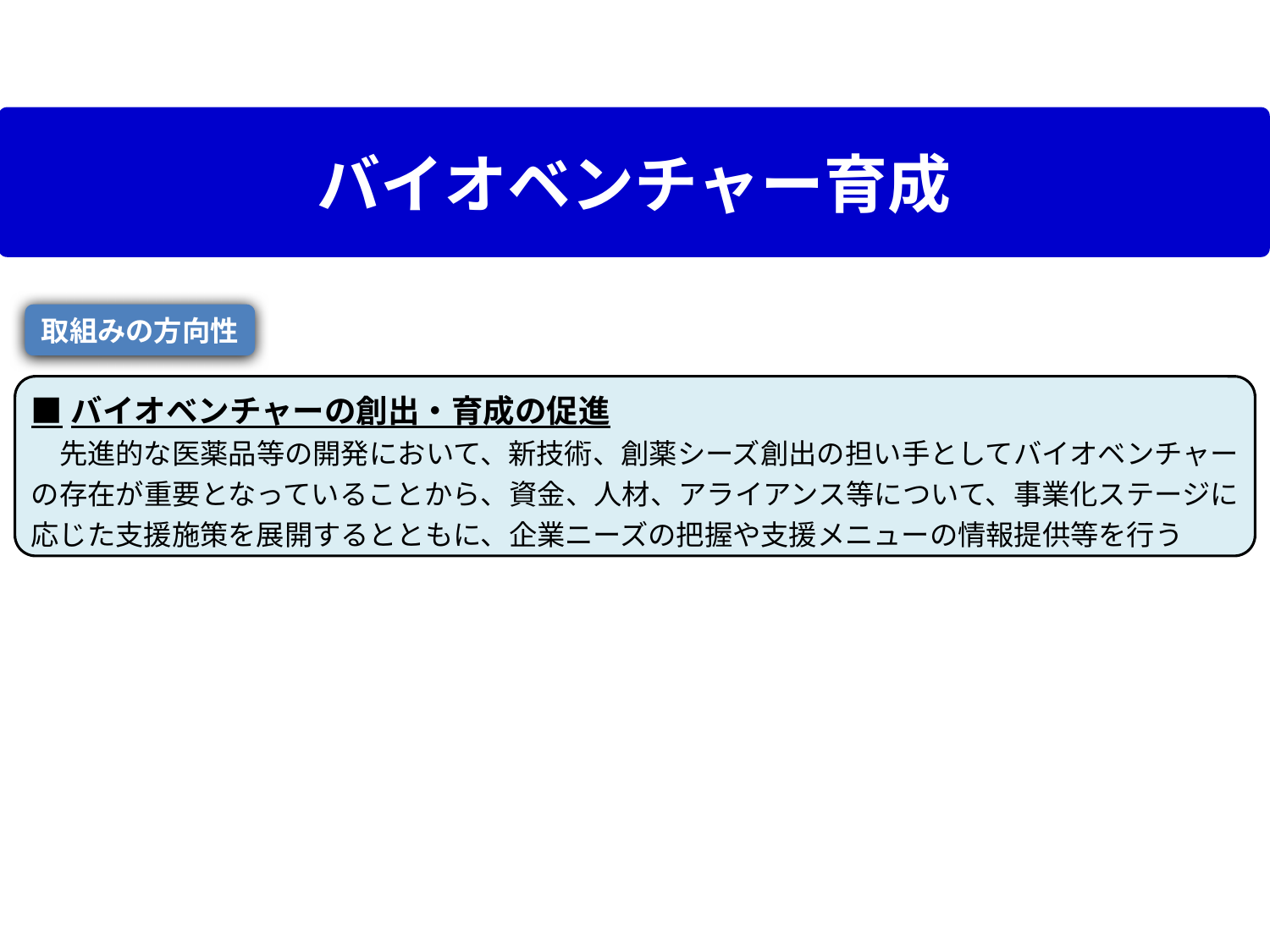

バイオベンチャー育成
取組みの方向性
■バイオベンチャーの創出・育成の促進
　先進的な医薬品等の開発において、新技術、創薬シーズ創出の担い手としてバイオベンチャーの存在が重要となっていることから、資金、人材、アライアンス等について、事業化ステージに応じた支援施策を展開するとともに、企業ニーズの把握や支援メニューの情報提供等を行う